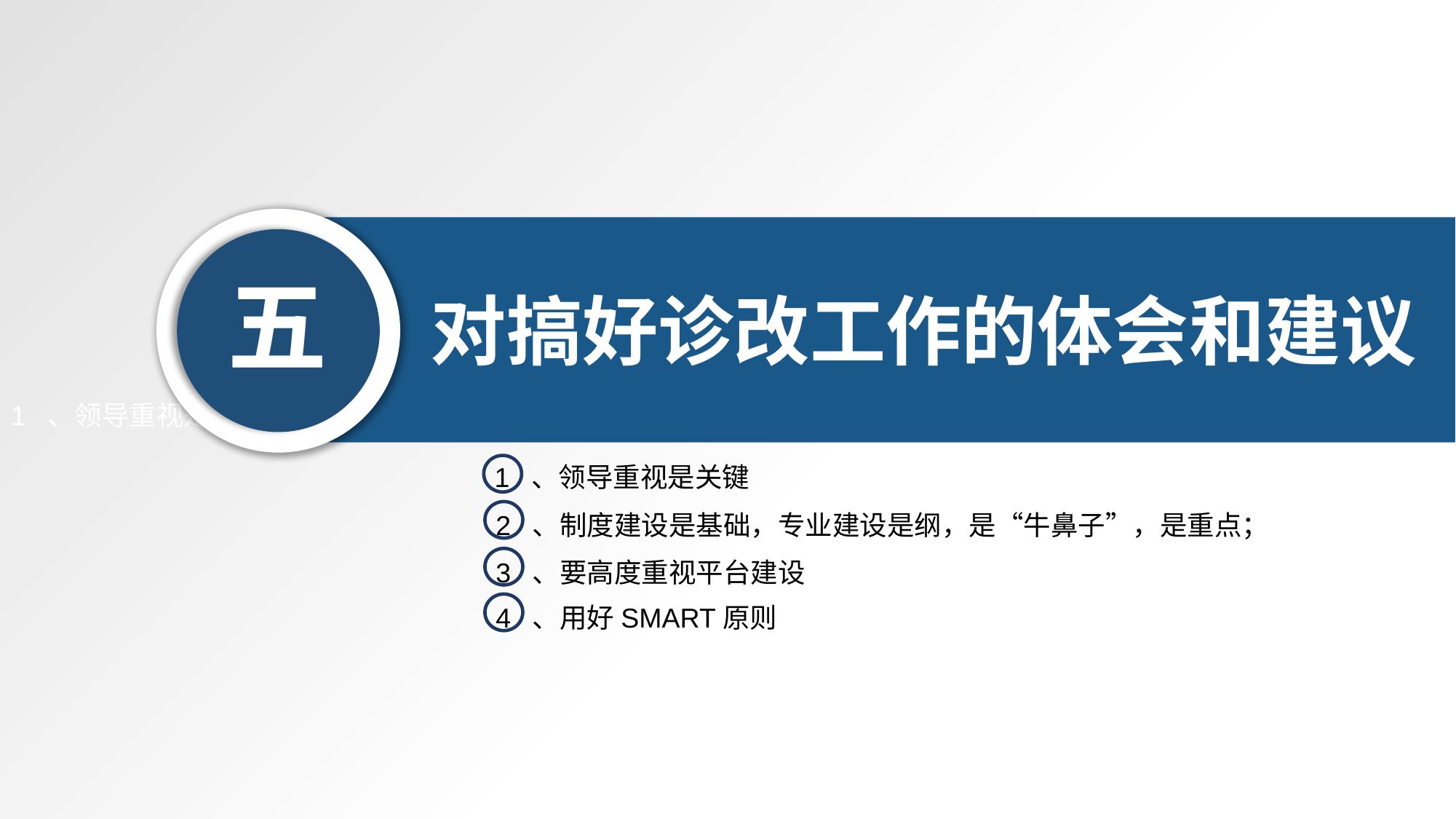

1  、领导重视是关键

五

对搞好诊改工作的体会和建议
1  、领导重视是关键

2  、制度建设是基础，专业建设是纲，是“牛鼻子”，是重点；

3  、要高度重视平台建设

4  、用好SMART原则